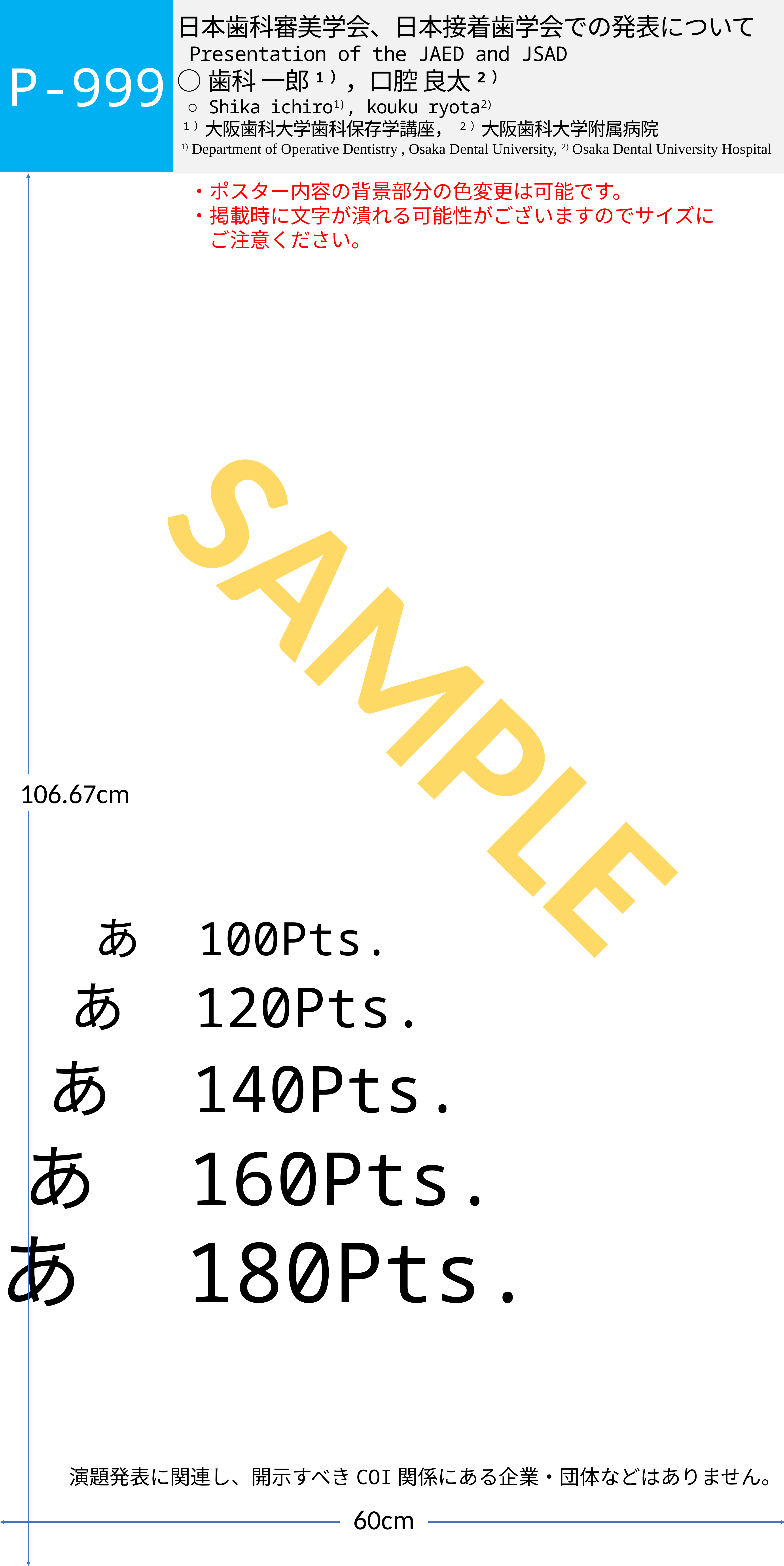

P-999

日本歯科審美学会、日本接着歯学会での発表について
 Presentation of the JAED and JSAD
○歯科 一郎1），口腔 良太2）
 ○ Shika ichiro1), kouku ryota2)
 1）大阪歯科大学歯科保存学講座， 2）大阪歯科大学附属病院
  1) Department of Operative Dentistry , Osaka Dental University, 2) Osaka Dental University Hospital

・ポスター内容の背景部分の色変更は可能です。
・掲載時に文字が潰れる可能性がございますのでサイズに
　ご注意ください。
SAMPLE
106.67cm
あ　100Pts.
あ　120Pts.
あ　140Pts.
あ　160Pts.
あ　180Pts.
演題発表に関連し、開示すべきCOI関係にある企業・団体などはありません。

60cm